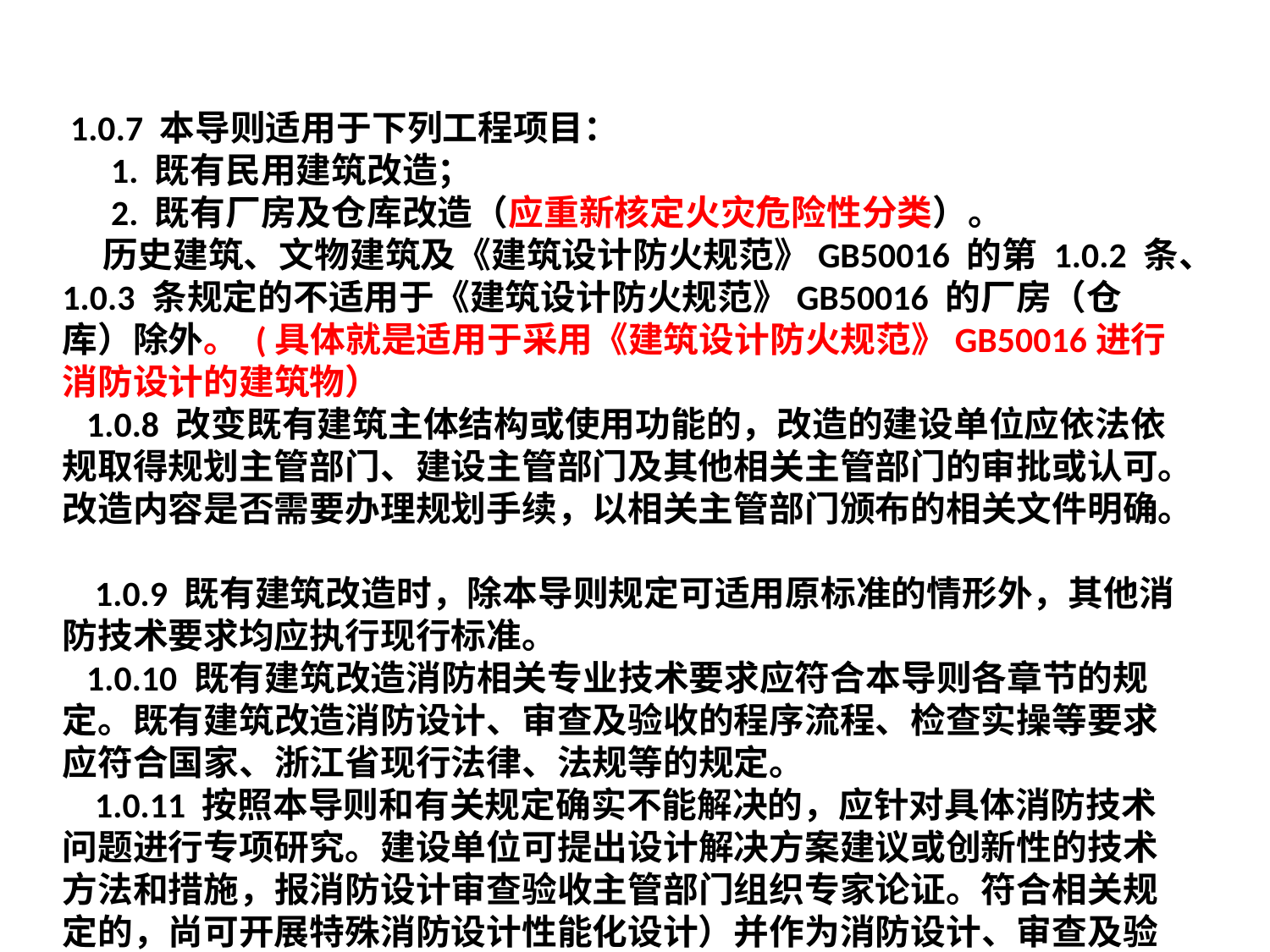

#
 1.0.7 本导则适用于下列工程项目：
     1. 既有民用建筑改造；
     2. 既有厂房及仓库改造（应重新核定火灾危险性分类）。
     历史建筑、文物建筑及《建筑设计防火规范》GB50016 的第 1.0.2 条、1.0.3 条规定的不适用于《建筑设计防火规范》GB50016 的厂房（仓库）除外。 (具体就是适用于采用《建筑设计防火规范》GB50016进行消防设计的建筑物）
   1.0.8 改变既有建筑主体结构或使用功能的，改造的建设单位应依法依规取得规划主管部门、建设主管部门及其他相关主管部门的审批或认可。改造内容是否需要办理规划手续，以相关主管部门颁布的相关文件明确。
   1.0.9 既有建筑改造时，除本导则规定可适用原标准的情形外，其他消防技术要求均应执行现行标准。
   1.0.10 既有建筑改造消防相关专业技术要求应符合本导则各章节的规定。既有建筑改造消防设计、审查及验收的程序流程、检查实操等要求应符合国家、浙江省现行法律、法规等的规定。
   1.0.11 按照本导则和有关规定确实不能解决的，应针对具体消防技术问题进行专项研究。建设单位可提出设计解决方案建议或创新性的技术方法和措施，报消防设计审查验收主管部门组织专家论证。符合相关规定的，尚可开展特殊消防设计性能化设计）并作为消防设计、审查及验收的依据 。